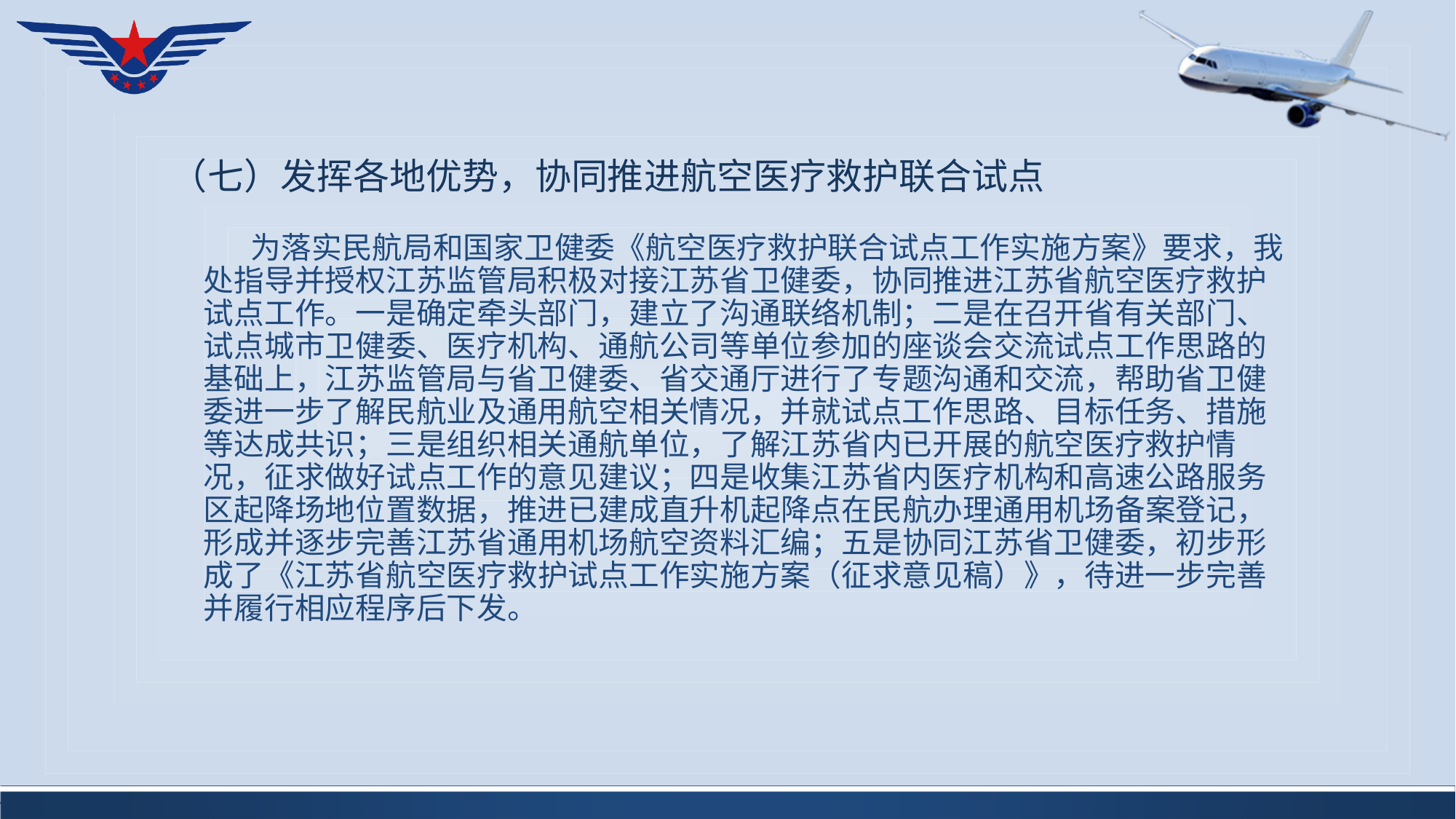

（七）发挥各地优势，协同推进航空医疗救护联合试点
          为落实民航局和国家卫健委《航空医疗救护联合试点工作实施方案》要求，我处指导并授权江苏监管局积极对接江苏省卫健委，协同推进江苏省航空医疗救护试点工作。一是确定牵头部门，建立了沟通联络机制；二是在召开省有关部门、试点城市卫健委、医疗机构、通航公司等单位参加的座谈会交流试点工作思路的基础上，江苏监管局与省卫健委、省交通厅进行了专题沟通和交流，帮助省卫健委进一步了解民航业及通用航空相关情况，并就试点工作思路、目标任务、措施等达成共识；三是组织相关通航单位，了解江苏省内已开展的航空医疗救护情况，征求做好试点工作的意见建议；四是收集江苏省内医疗机构和高速公路服务区起降场地位置数据，推进已建成直升机起降点在民航办理通用机场备案登记，形成并逐步完善江苏省通用机场航空资料汇编；五是协同江苏省卫健委，初步形成了《江苏省航空医疗救护试点工作实施方案（征求意见稿）》，待进一步完善并履行相应程序后下发。